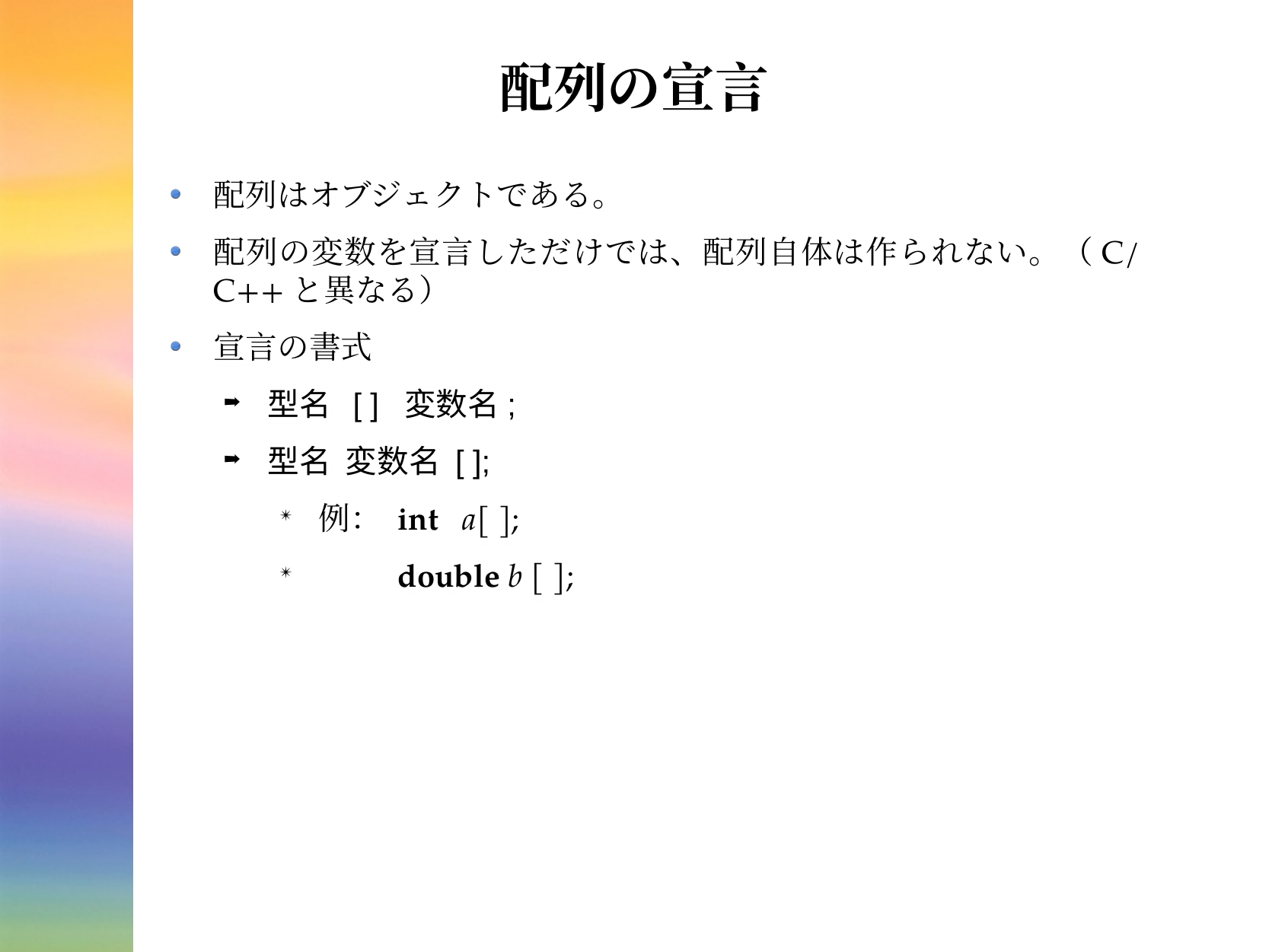

# 配列の宣言
配列はオブジェクトである。
配列の変数を宣言しただけでは、配列自体は作られない。（C/C++と異なる）
宣言の書式
型名  [ ]  変数名;
型名  変数名 [ ];
例： int   a[ ];
　　 double b [ ];